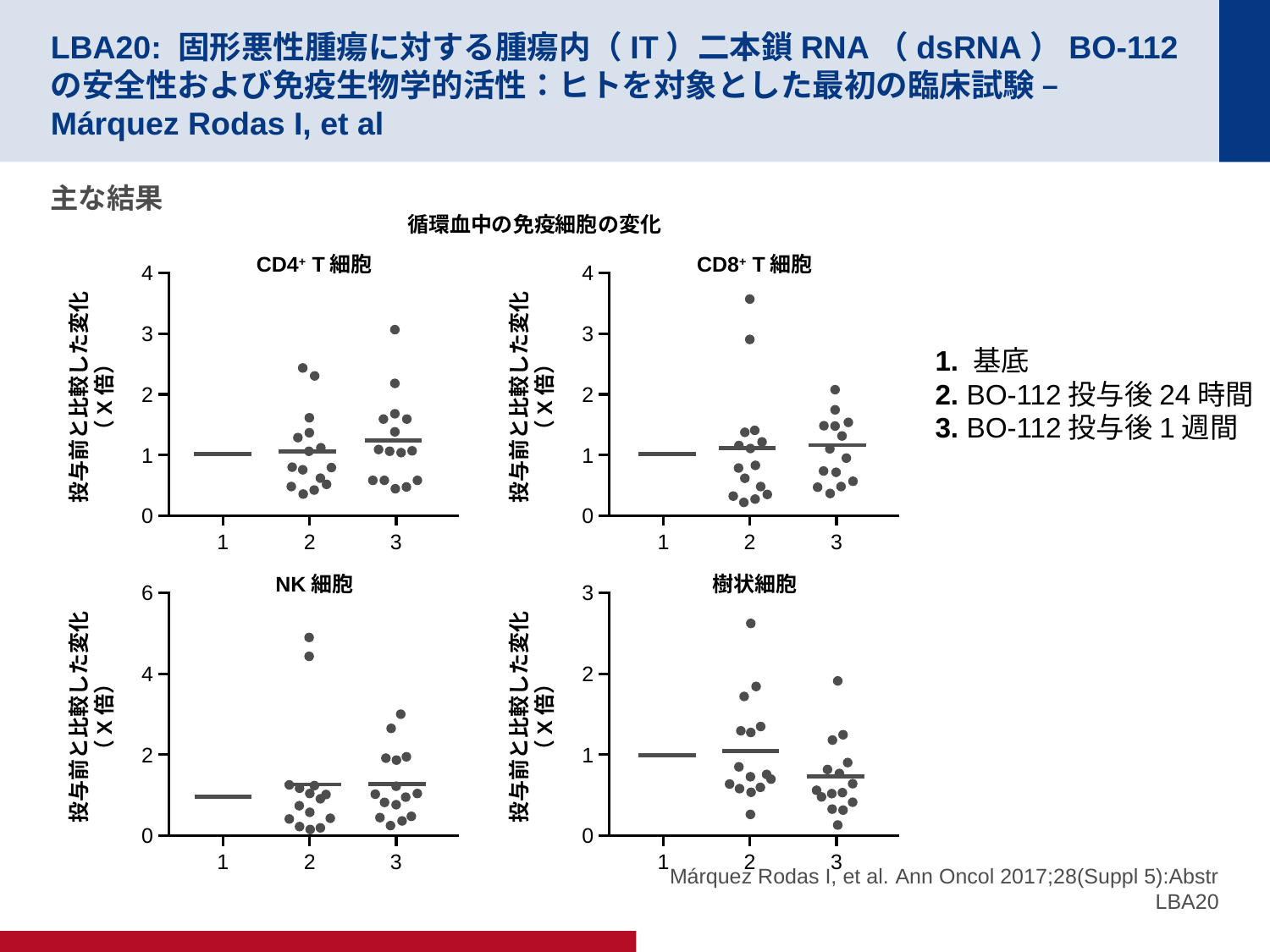

# LBA20: 固形悪性腫瘍に対する腫瘍内（IT）二本鎖RNA（dsRNA）BO-112の安全性および免疫生物学的活性：ヒトを対象とした最初の臨床試験 – Márquez Rodas I, et al
主な結果

循環血中の免疫細胞の変化
CD4+ T細胞
4

3

投与前と比較した変化（X倍）

2

1

0
1
2
3
CD8+ T細胞
4

3

投与前と比較した変化（X倍）
2

1

0

1
2
3
1. 基底
2. BO-112投与後24時間
3. BO-112投与後1週間
NK細胞
6

4
投与前と比較した変化（X倍）

2

0

1
2
3
樹状細胞
3

2

投与前と比較した変化（X倍）

1

0

1
2
3
Márquez Rodas I, et al. Ann Oncol 2017;28(Suppl 5):Abstr LBA20